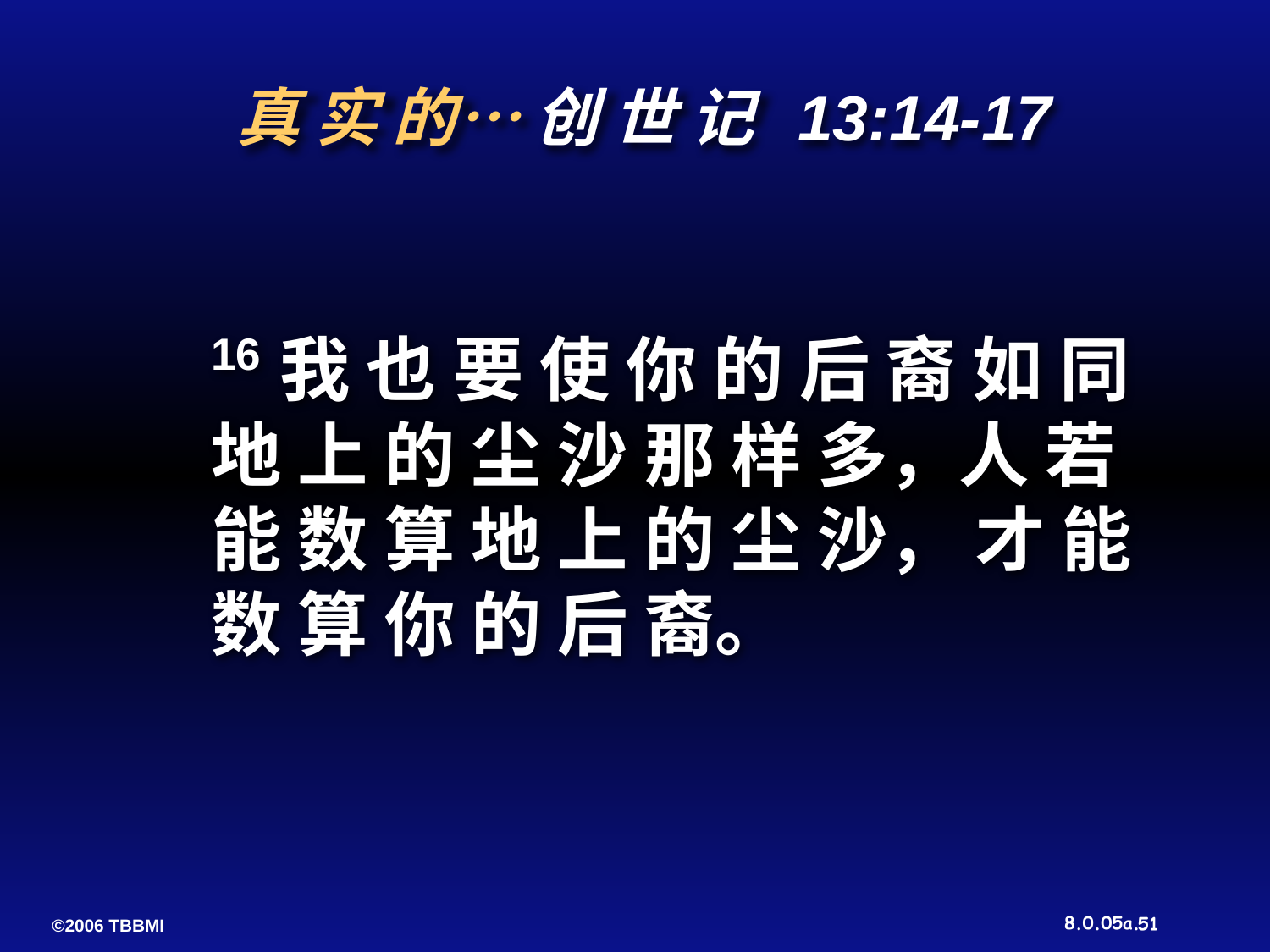

真 实 的… 创 世 记  13:14-17
16我 也 要 使 你 的 后 裔 如 同 地 上 的 尘 沙 那 样 多，人 若 能 数 算 地 上 的 尘 沙， 才 能 数 算 你 的 后 裔。
51